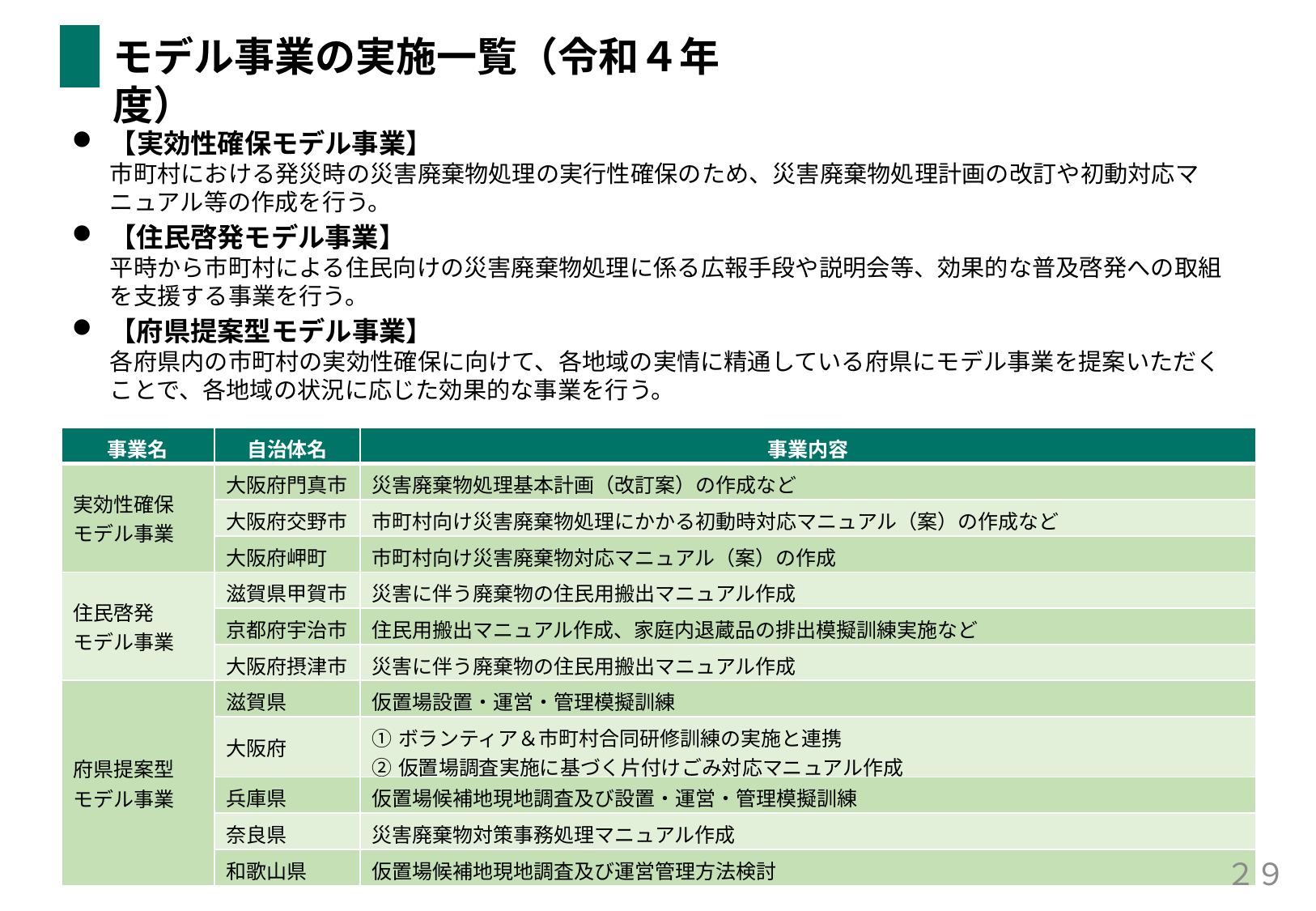

モデル事業の実施一覧（令和４年度）
【実効性確保モデル事業】
市町村における発災時の災害廃棄物処理の実行性確保のため、災害廃棄物処理計画の改訂や初動対応マニュアル等の作成を行う。
【住民啓発モデル事業】
平時から市町村による住民向けの災害廃棄物処理に係る広報手段や説明会等、効果的な普及啓発への取組を支援する事業を行う。
【府県提案型モデル事業】
各府県内の市町村の実効性確保に向けて、各地域の実情に精通している府県にモデル事業を提案いただくことで、各地域の状況に応じた効果的な事業を行う。
| 事業名 | 自治体名 | 事業内容 |
| --- | --- | --- |
| 実効性確保 モデル事業 | 大阪府門真市 | 災害廃棄物処理基本計画（改訂案）の作成など |
|  | 大阪府交野市 | 市町村向け災害廃棄物処理にかかる初動時対応マニュアル（案）の作成など |
|  | 大阪府岬町 | 市町村向け災害廃棄物対応マニュアル（案）の作成 |
| 住民啓発 モデル事業 | 滋賀県甲賀市 | 災害に伴う廃棄物の住民用搬出マニュアル作成 |
|  | 京都府宇治市 | 住民用搬出マニュアル作成、家庭内退蔵品の排出模擬訓練実施など |
|  | 大阪府摂津市 | 災害に伴う廃棄物の住民用搬出マニュアル作成 |
| 府県提案型 モデル事業 | 滋賀県 | 仮置場設置・運営・管理模擬訓練 |
| 大阪府 | 大阪府 | ①ボランティア＆市町村合同研修訓練の実施と連携 ②仮置場調査実施に基づく片付けごみ対応マニュアル作成 |
| 兵庫県 | 兵庫県 | 仮置場候補地現地調査及び設置・運営・管理模擬訓練 |
| 奈良県 | 奈良県 | 災害廃棄物対策事務処理マニュアル作成 |
| 和歌山県 | 和歌山県 | 仮置場候補地現地調査及び運営管理方法検討 |
２９